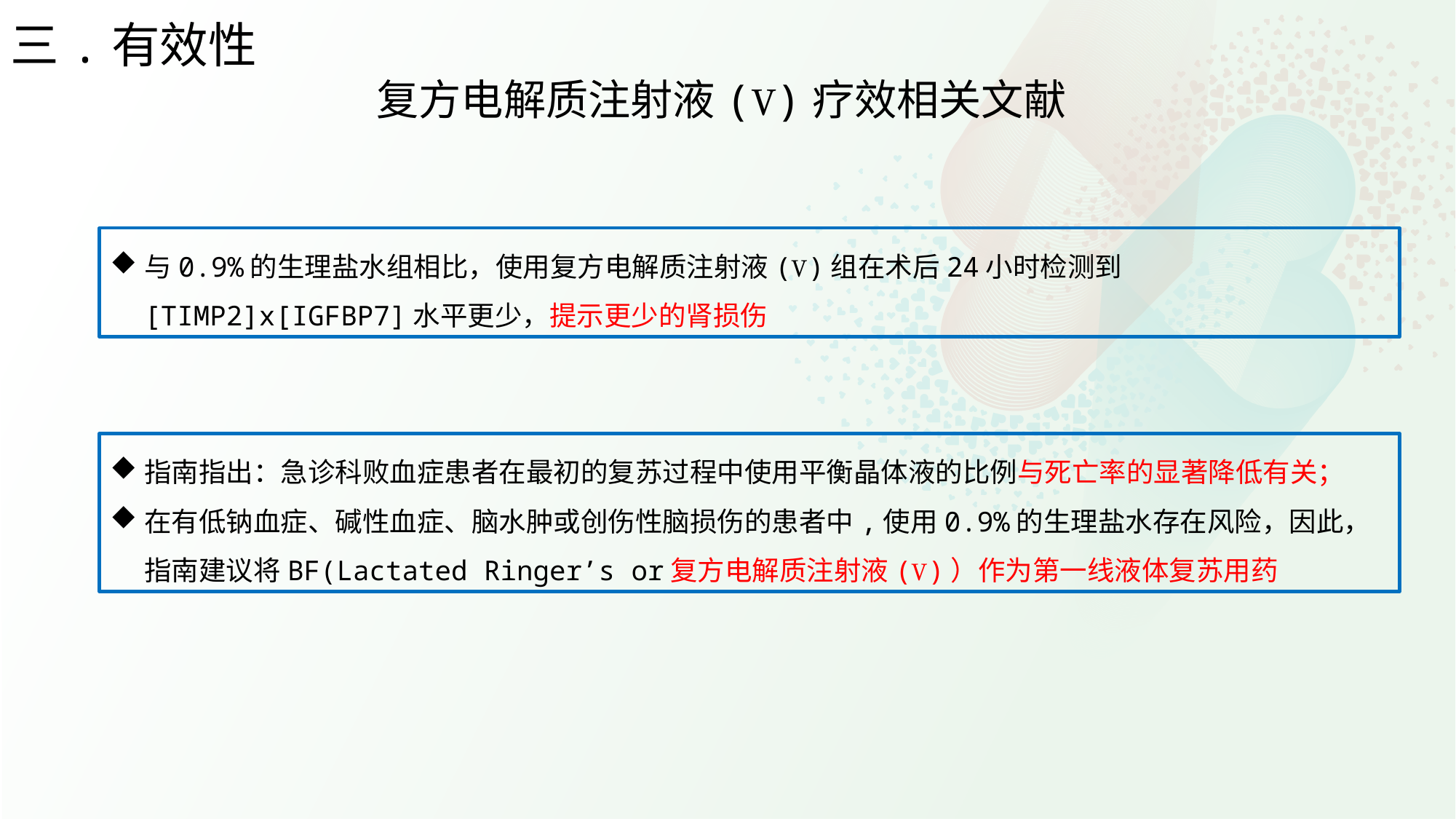

三.有效性
复方电解质注射液(Ⅴ)疗效相关文献
与0.9%的生理盐水组相比，使用复方电解质注射液(Ⅴ)组在术后24小时检测到 [TIMP2]x[IGFBP7]水平更少，提示更少的肾损伤
指南指出：急诊科败血症患者在最初的复苏过程中使用平衡晶体液的比例与死亡率的显著降低有关；
在有低钠血症、碱性血症、脑水肿或创伤性脑损伤的患者中,使用0.9%的生理盐水存在风险，因此，指南建议将BF(Lactated Ringer’s or复方电解质注射液(Ⅴ)）作为第一线液体复苏用药